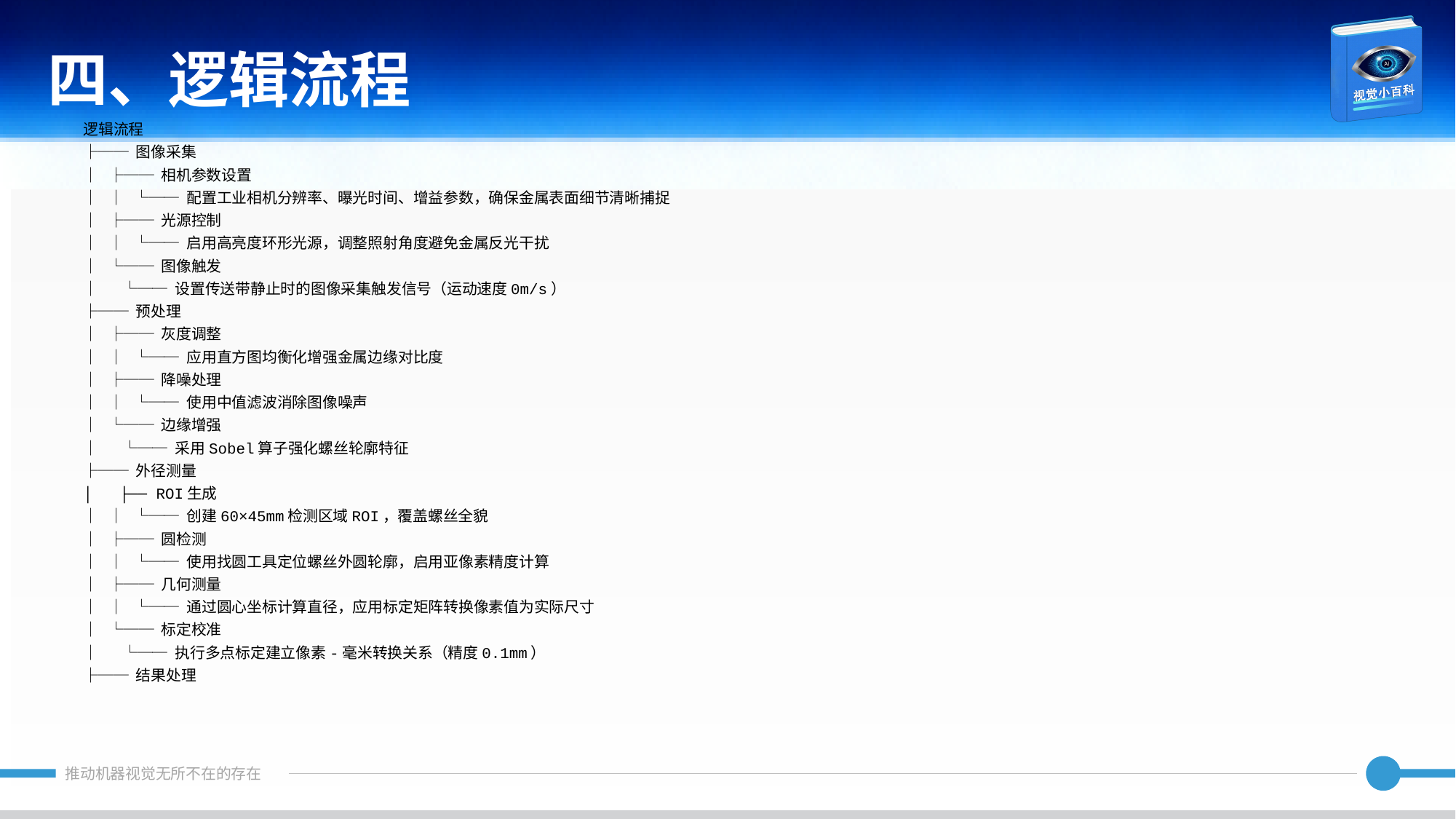

四、逻辑流程

逻辑流程
├── 图像采集
│   ├── 相机参数设置
│   │   └── 配置工业相机分辨率、曝光时间、增益参数，确保金属表面细节清晰捕捉
│   ├── 光源控制
│   │   └── 启用高亮度环形光源，调整照射角度避免金属反光干扰
│   └── 图像触发
│       └── 设置传送带静止时的图像采集触发信号（运动速度0m/s）
├── 预处理
│   ├── 灰度调整
│   │   └── 应用直方图均衡化增强金属边缘对比度
│   ├── 降噪处理
│   │   └── 使用中值滤波消除图像噪声
│   └── 边缘增强
│       └── 采用Sobel算子强化螺丝轮廓特征
├── 外径测量
│   ├── ROI生成
│   │   └── 创建60×45mm检测区域ROI，覆盖螺丝全貌
│   ├── 圆检测
│   │   └── 使用找圆工具定位螺丝外圆轮廓，启用亚像素精度计算
│   ├── 几何测量
│   │   └── 通过圆心坐标计算直径，应用标定矩阵转换像素值为实际尺寸
│   └── 标定校准
│       └── 执行多点标定建立像素-毫米转换关系（精度0.1mm）
├── 结果处理
8